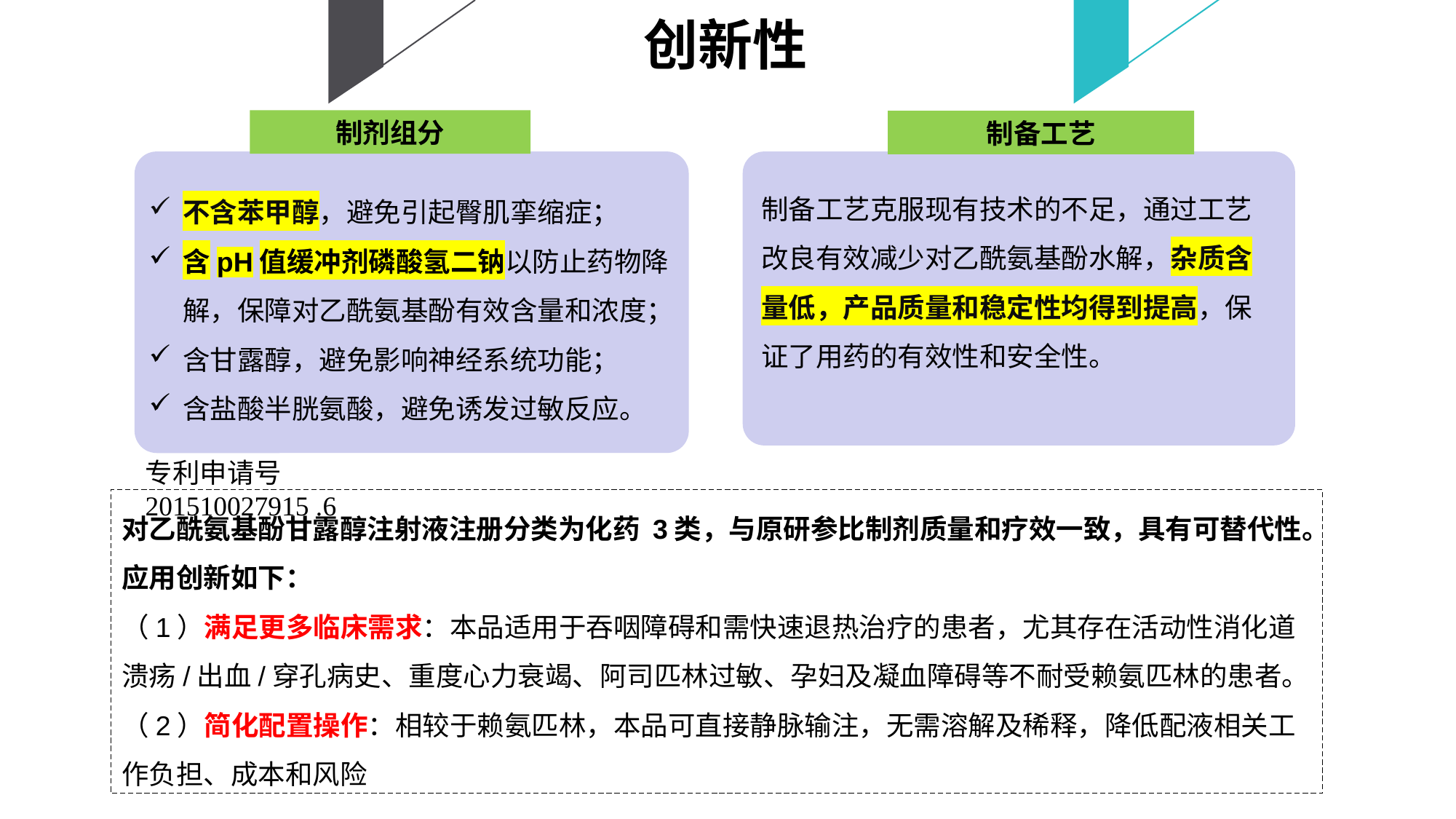

创新性
制剂组分
制备工艺

制备工艺克服现有技术的不足，通过工艺改良有效减少对乙酰氨基酚水解，杂质含量低，产品质量和稳定性均得到提高，保证了用药的有效性和安全性。
不含苯甲醇，避免引起臀肌挛缩症；
含pH值缓冲剂磷酸氢二钠以防止药物降解，保障对乙酰氨基酚有效含量和浓度；
含甘露醇，避免影响神经系统功能；
含盐酸半胱氨酸，避免诱发过敏反应。
专利申请号 201510027915 .6
对乙酰氨基酚甘露醇注射液注册分类为化药 3类，与原研参比制剂质量和疗效一致，具有可替代性。应用创新如下：
（1）满足更多临床需求：本品适用于吞咽障碍和需快速退热治疗的患者，尤其存在活动性消化道溃疡/出血/穿孔病史、重度心力衰竭、阿司匹林过敏、孕妇及凝血障碍等不耐受赖氨匹林的患者。
（2）简化配置操作：相较于赖氨匹林，本品可直接静脉输注，无需溶解及稀释，降低配液相关工作负担、成本和风险